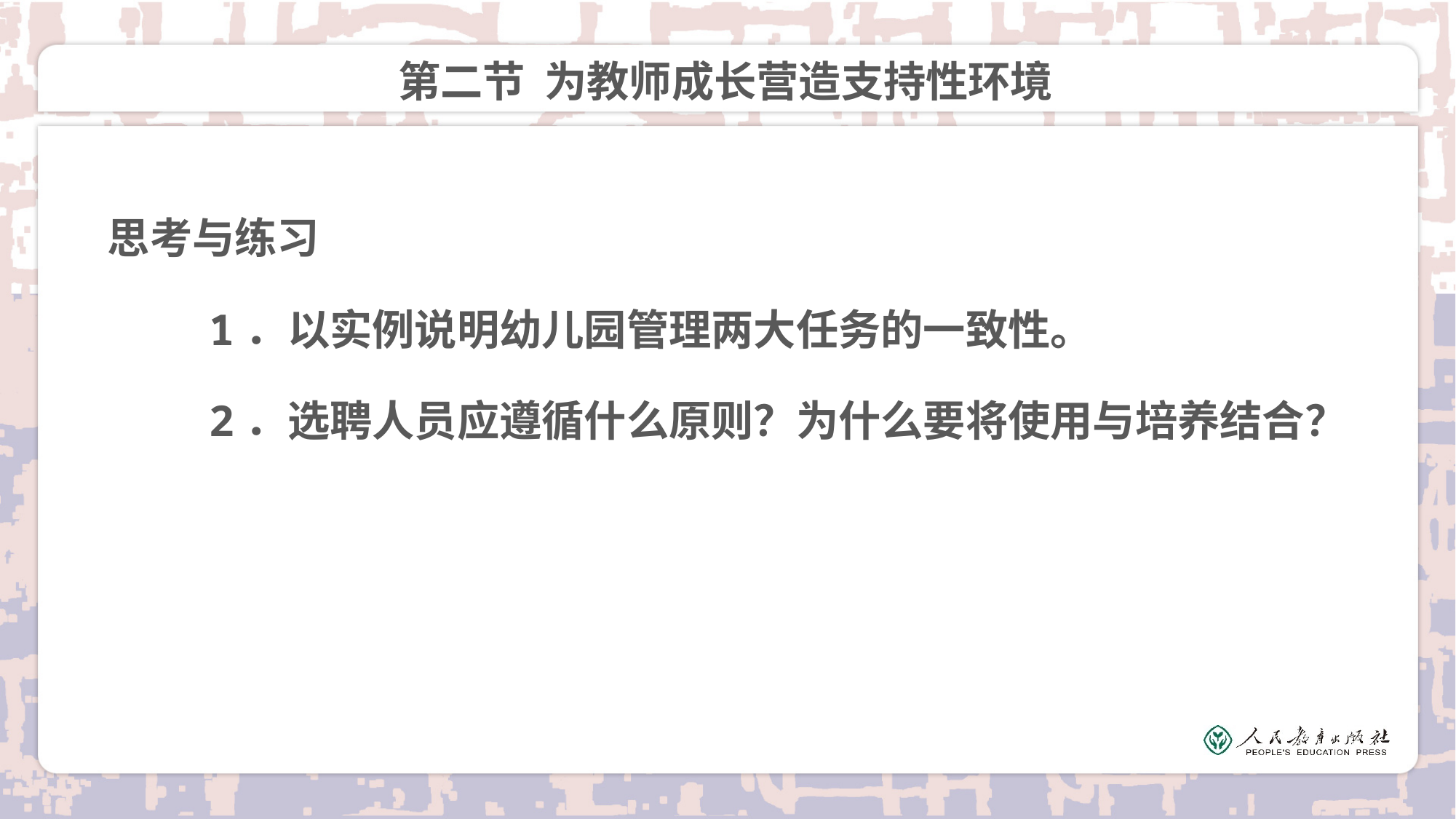

# 第二节  为教师成长营造支持性环境
思考与练习
    1．以实例说明幼儿园管理两大任务的一致性。
    2．选聘人员应遵循什么原则？为什么要将使用与培养结合？